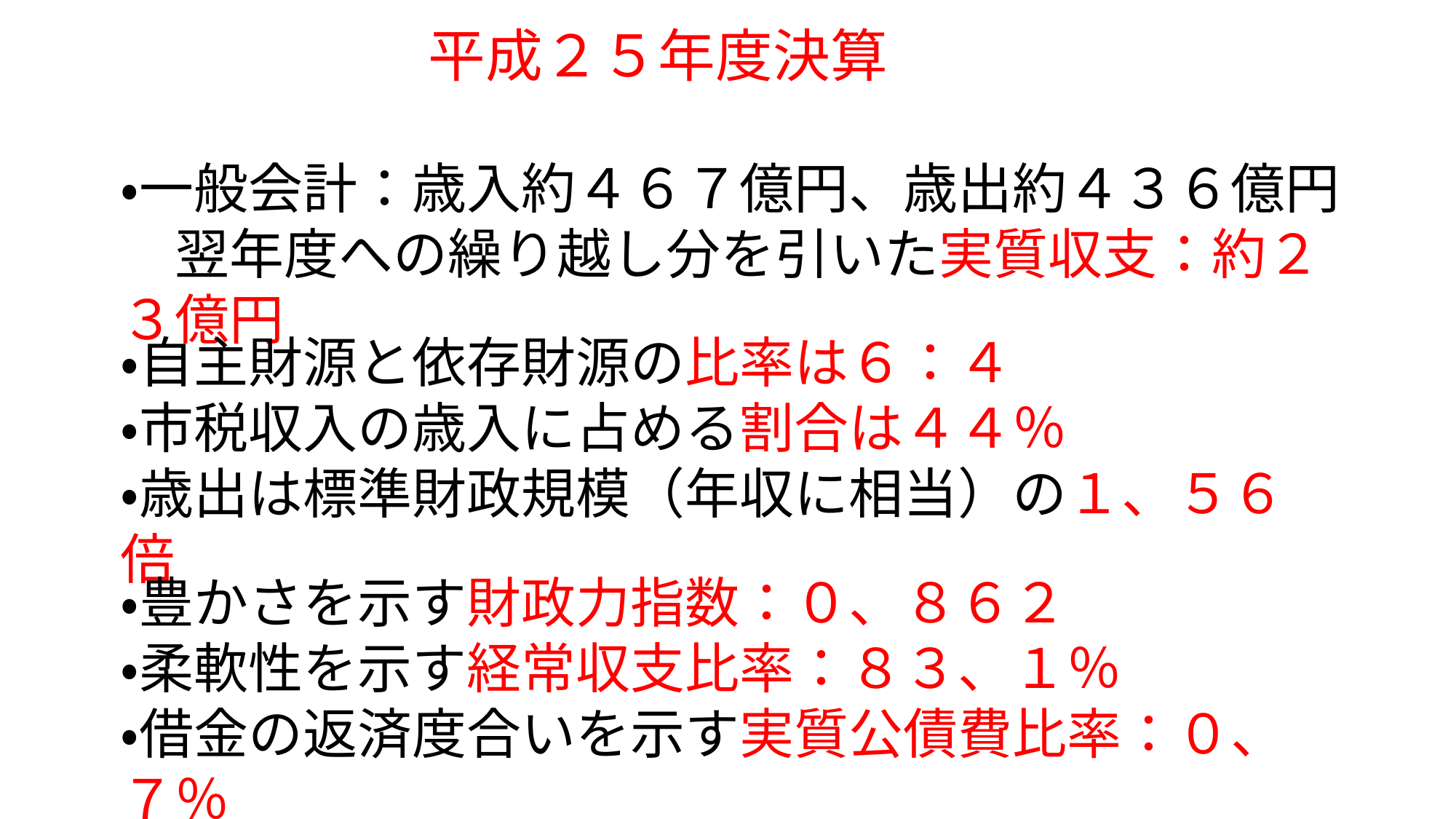

# 平成２５年度決算
・一般会計：歳入約４６７億円、歳出約４３６億円
　翌年度への繰り越し分を引いた実質収支：約２３億円
総務費
土木費
・自主財源と依存財源の比率は６：４
・市税収入の歳入に占める割合は４４％
・歳出は標準財政規模（年収に相当）の１、５６倍
・豊かさを示す財政力指数：０、８６２
・柔軟性を示す経常収支比率：８３、１％
・借金の返済度合いを示す実質公債費比率：０、７％
衛生費